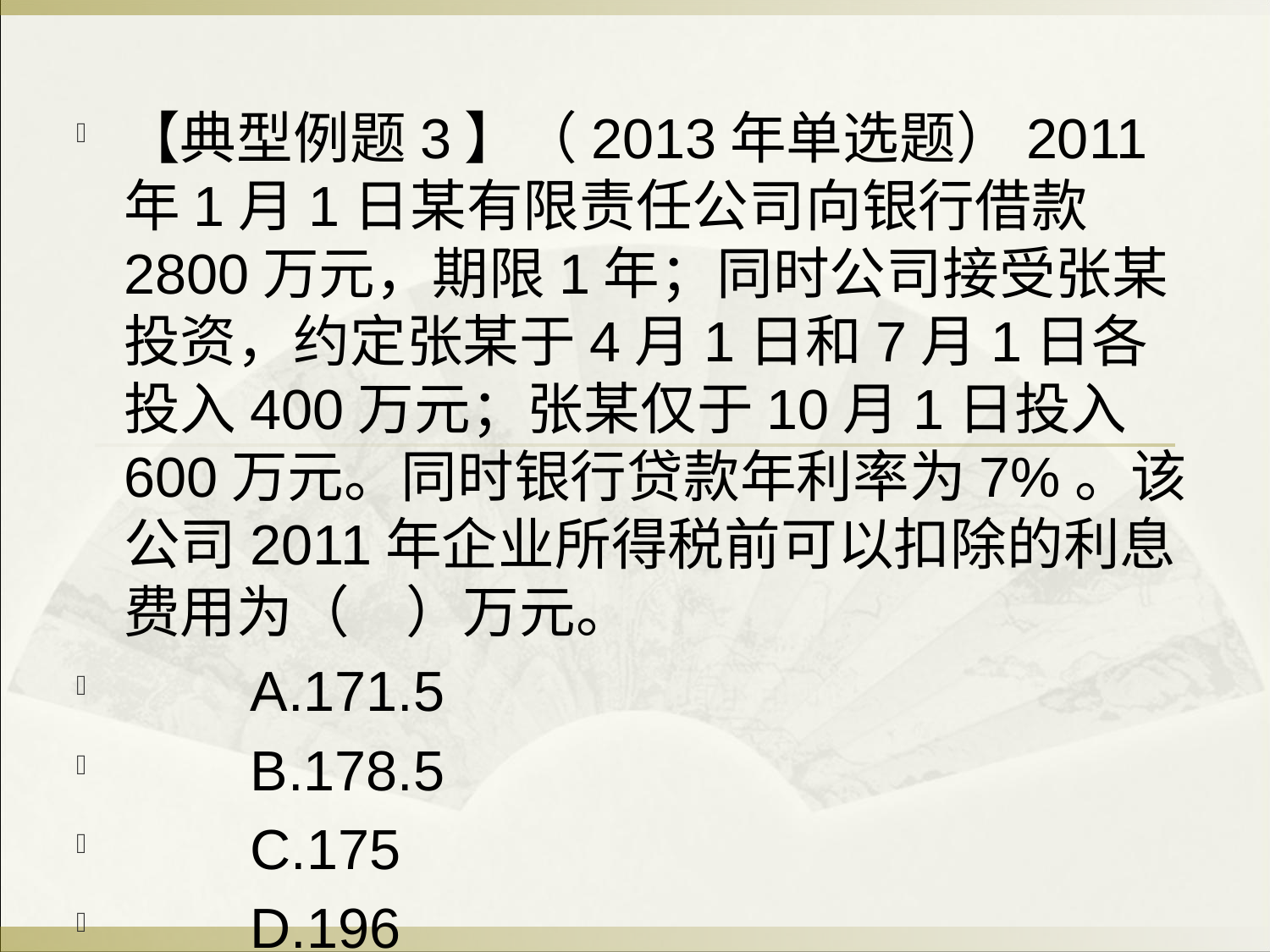

【典型例题3】（2013年单选题）2011年1月1日某有限责任公司向银行借款2800万元，期限1年；同时公司接受张某投资，约定张某于4月1日和7月1日各投入400万元；张某仅于10月1日投入600万元。同时银行贷款年利率为7%。该公司2011年企业所得税前可以扣除的利息费用为（　）万元。
　　A.171.5
　　B.178.5
　　C.175
　　D.196